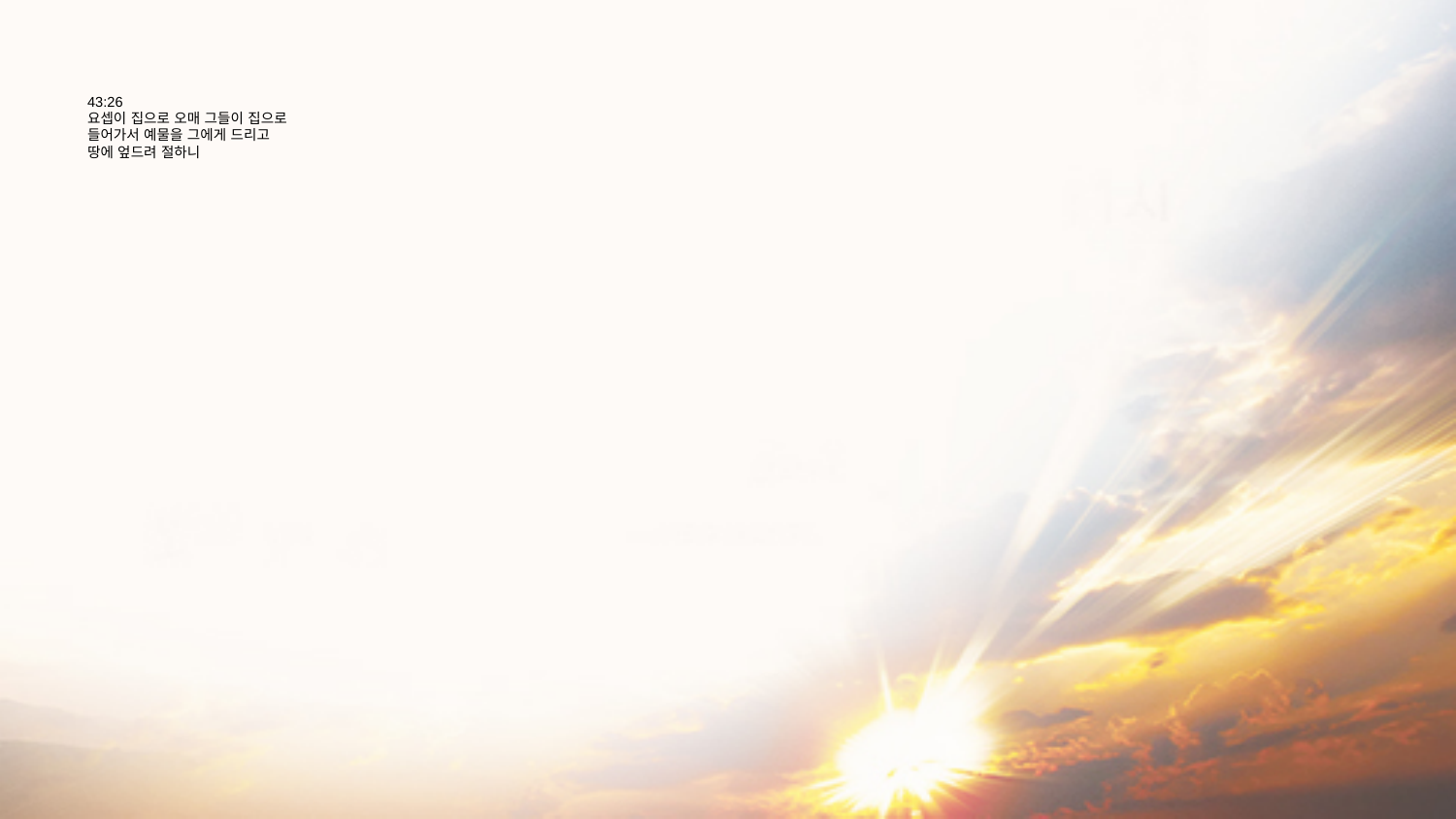

# 43:26 요셉이 집으로 오매 그들이 집으로 들어가서 예물을 그에게 드리고 땅에 엎드려 절하니